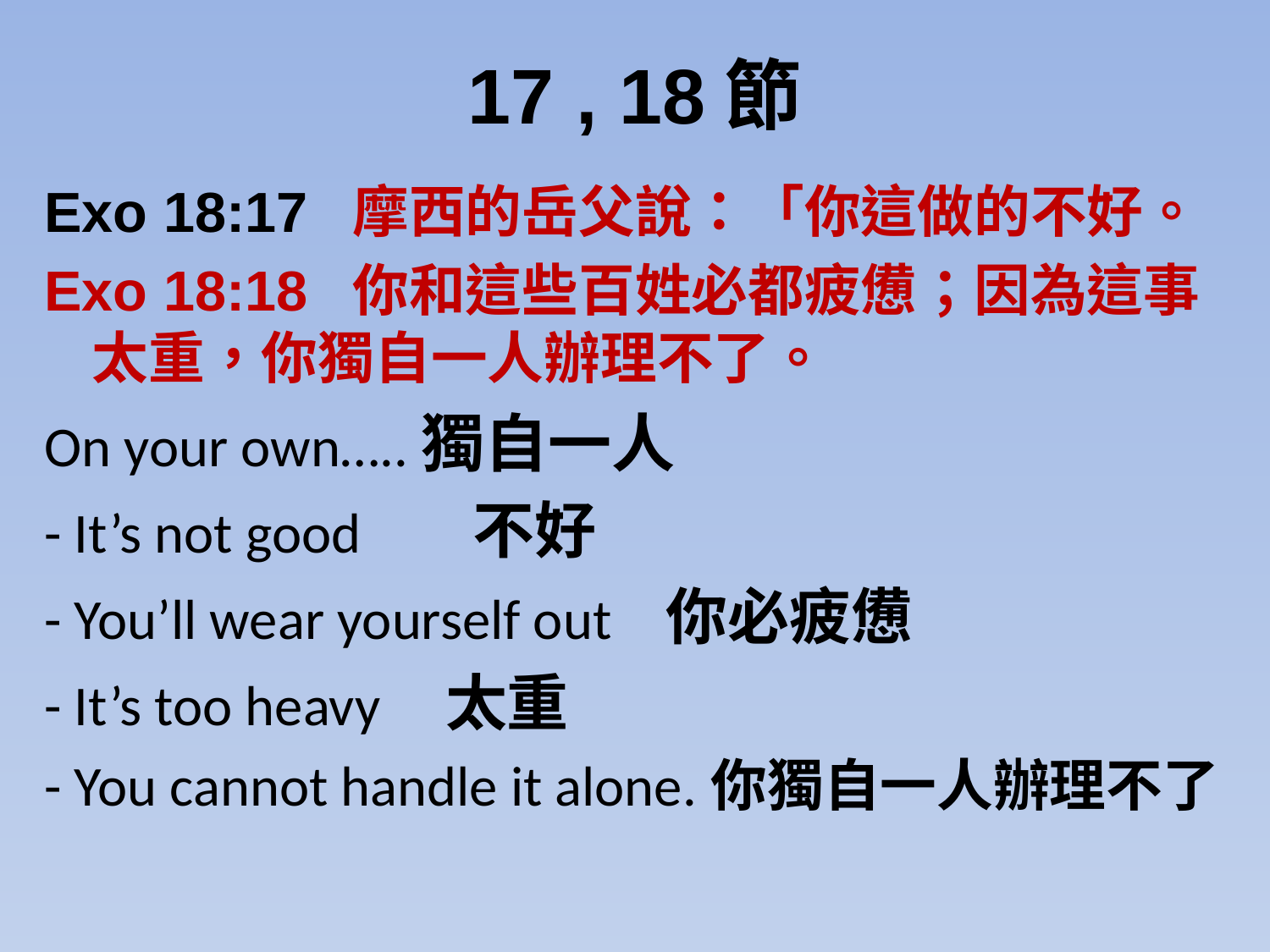

# 17 , 18節
Exo 18:17  摩西的岳父說：「你這做的不好。
Exo 18:18  你和這些百姓必都疲憊；因為這事太重，你獨自一人辦理不了。
On your own…..獨自一人
- It’s not good	不好
- You’ll wear yourself out   你必疲憊
- It’s too heavy    太重
- You cannot handle it alone.你獨自一人辦理不了